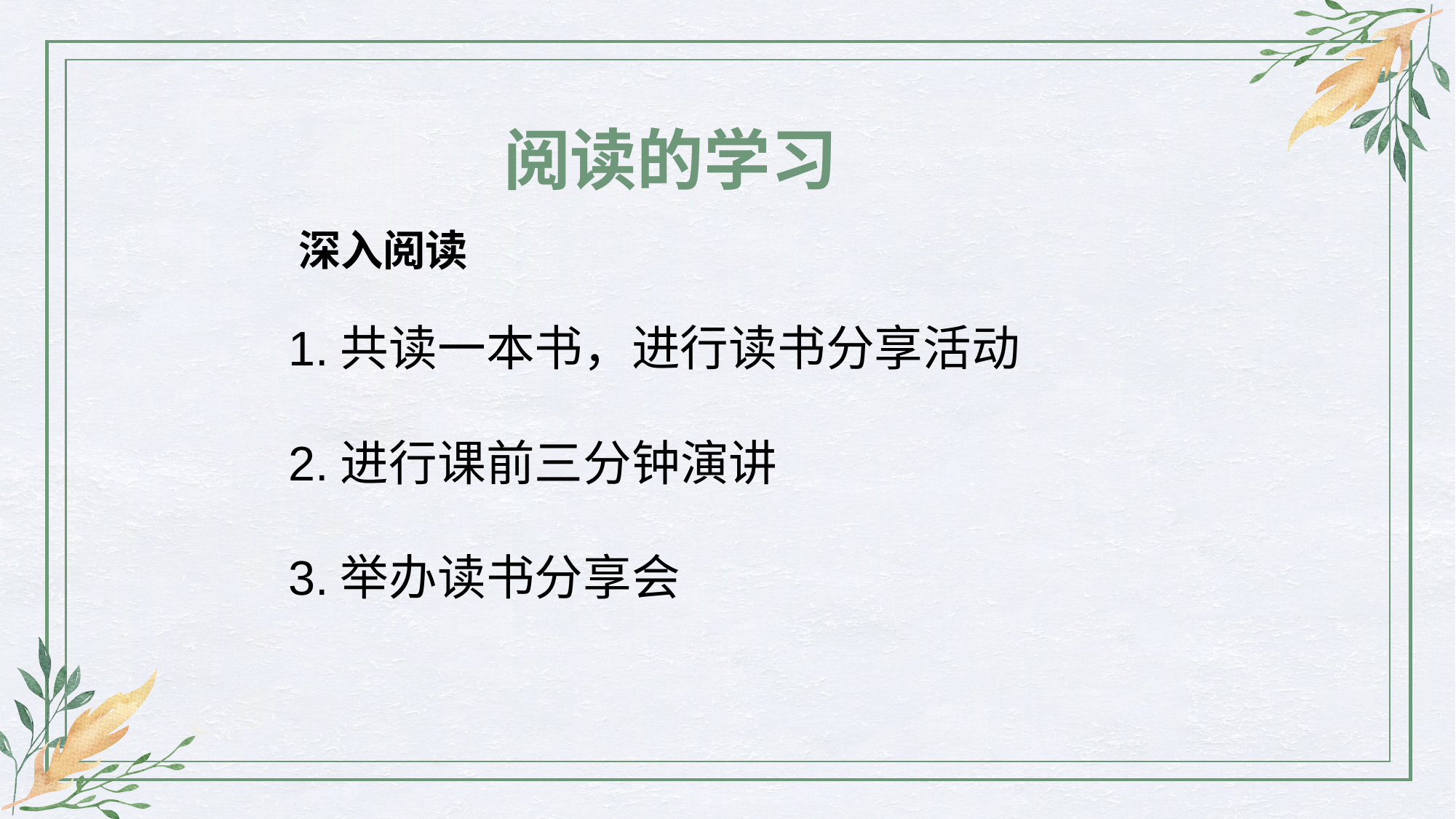

阅读的学习
深入阅读
1.共读一本书，进行读书分享活动
2.进行课前三分钟演讲
3.举办读书分享会